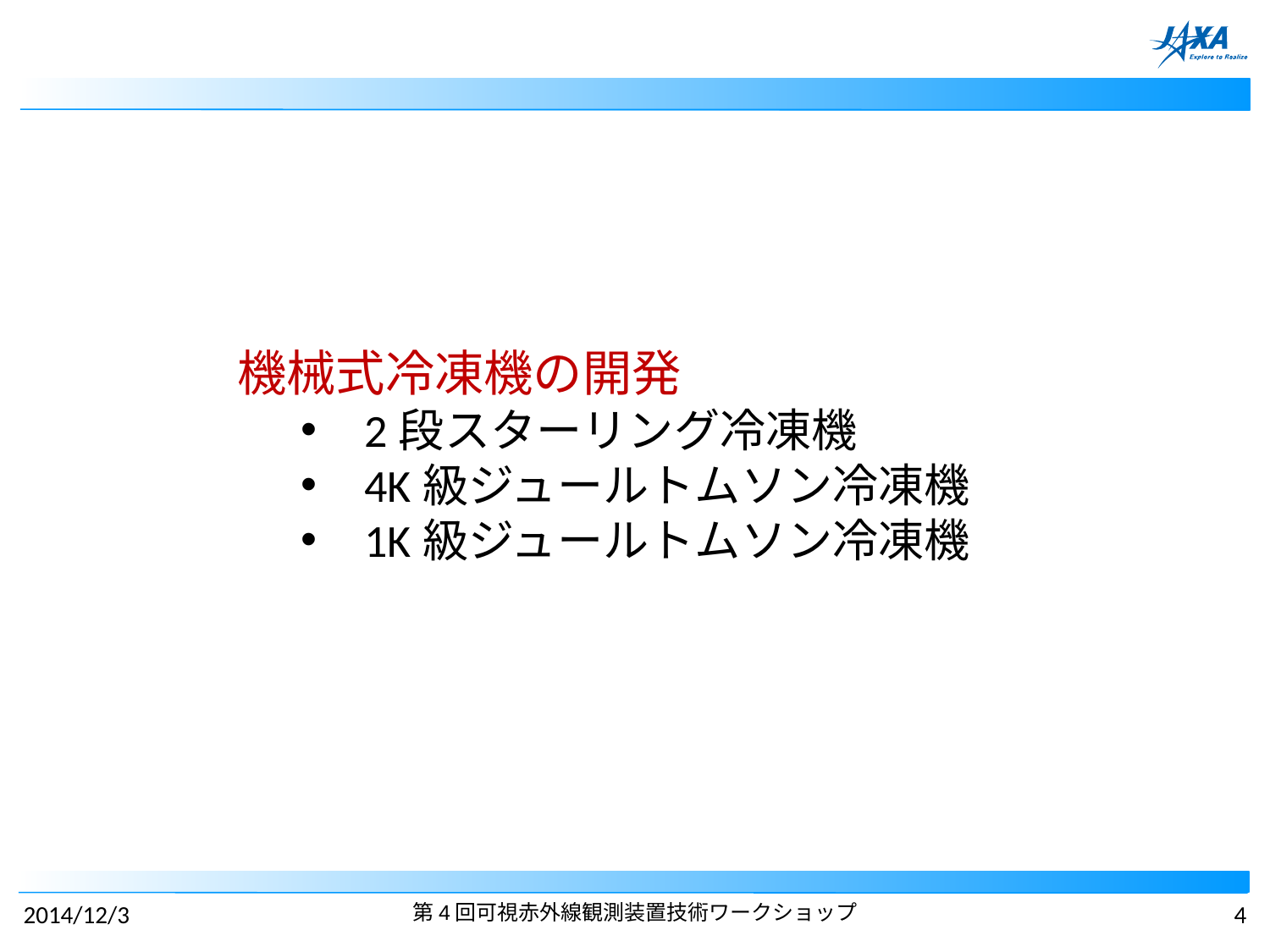

機械式冷凍機の開発
2段スターリング冷凍機
4K級ジュールトムソン冷凍機
1K級ジュールトムソン冷凍機
2014/12/3
第4回可視赤外線観測装置技術ワークショップ
4